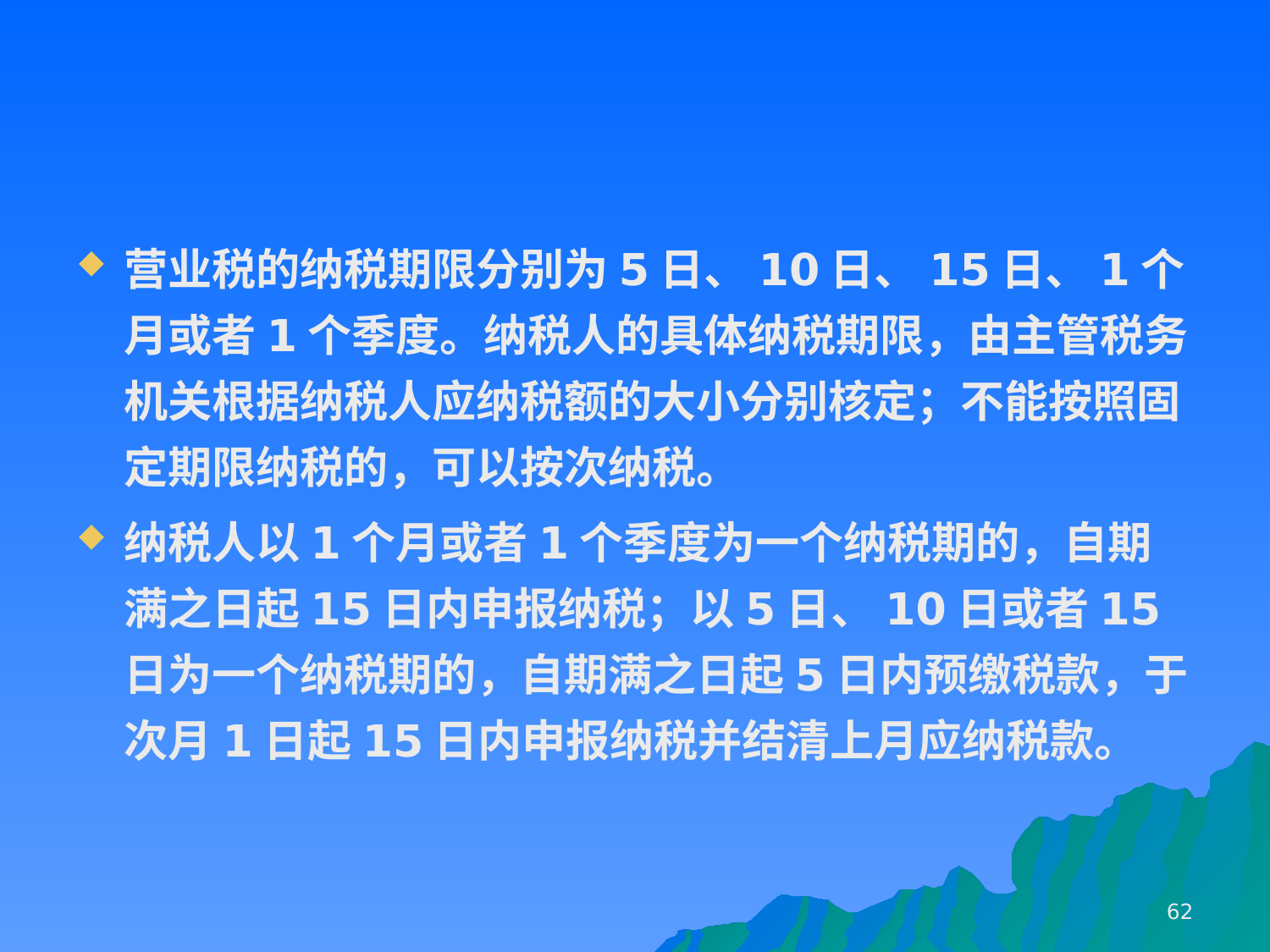

#
营业税的纳税期限分别为5日、10日、15日、1个月或者1个季度。纳税人的具体纳税期限，由主管税务机关根据纳税人应纳税额的大小分别核定；不能按照固定期限纳税的，可以按次纳税。
纳税人以1个月或者1个季度为一个纳税期的，自期满之日起15日内申报纳税；以5日、10日或者15日为一个纳税期的，自期满之日起5日内预缴税款，于次月1日起15日内申报纳税并结清上月应纳税款。

62